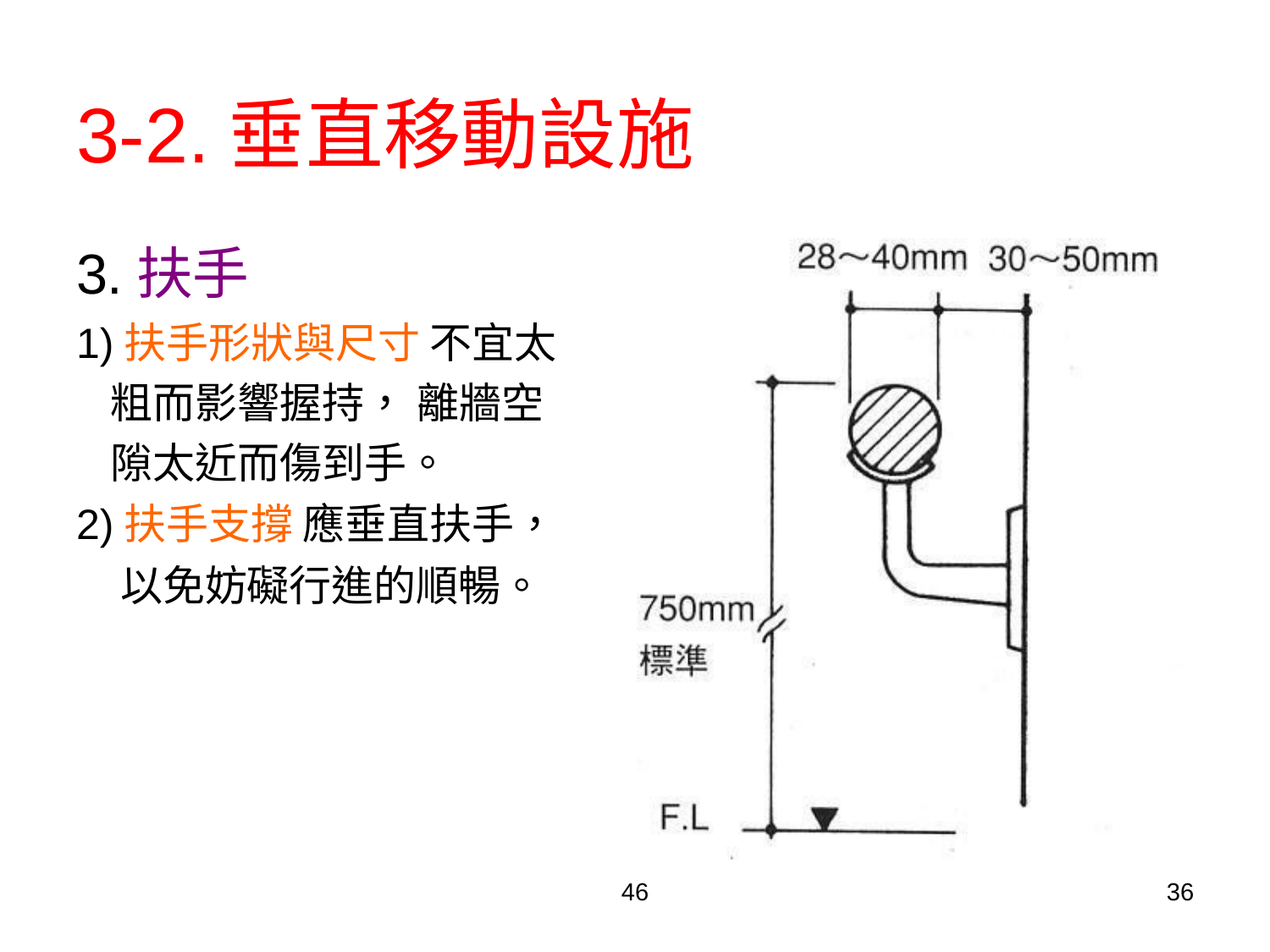

# 3-2.垂直移動設施

3.扶手
1)扶手形狀與尺寸 不宜太粗而影響握持， 離牆空隙太近而傷到手。
2)扶手支撐 應垂直扶手， 以免妨礙行進的順暢。
46
36